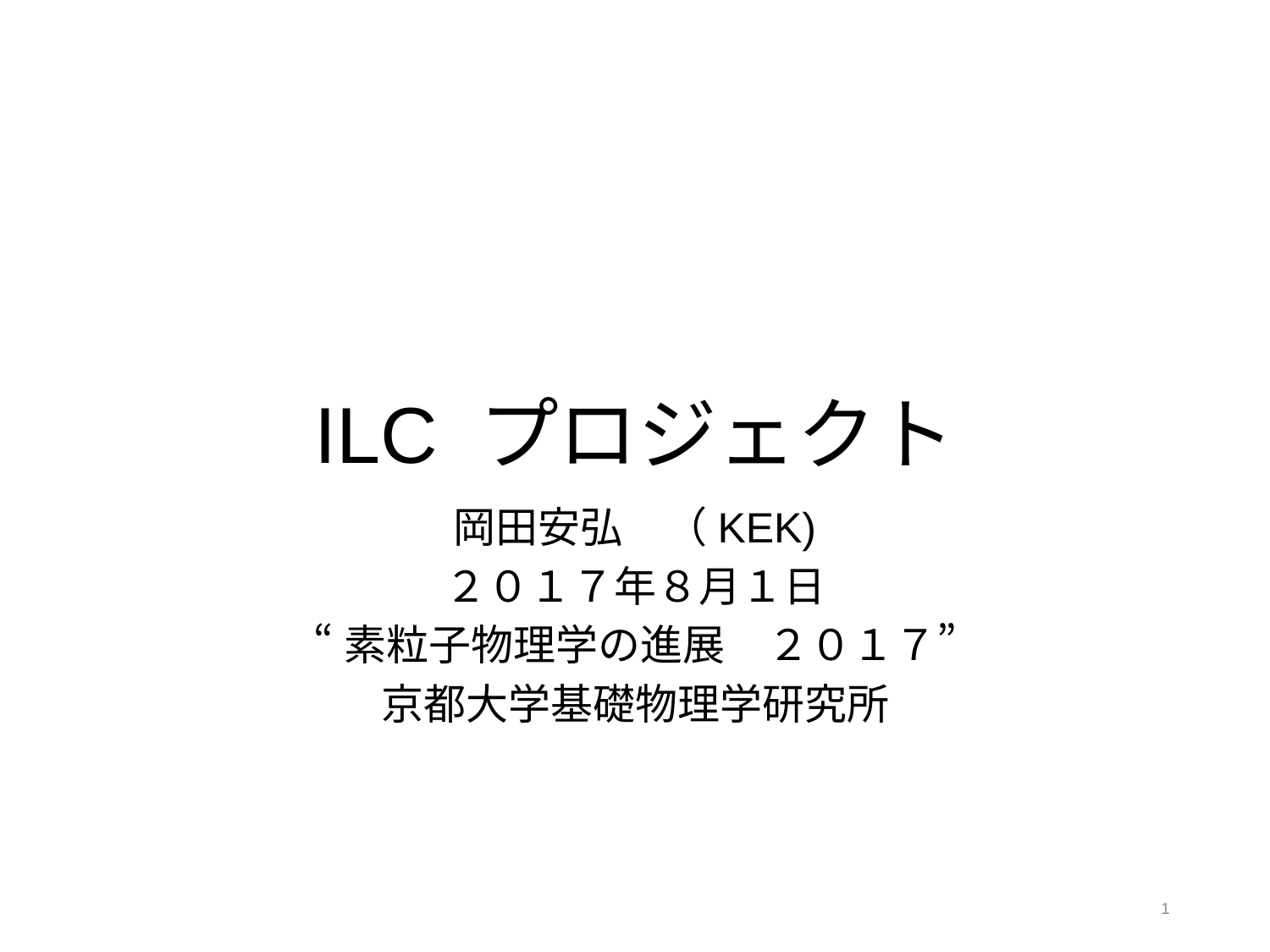

# ILC プロジェクト
岡田安弘　（KEK)
２０１７年８月１日
“素粒子物理学の進展　２０１７”
京都大学基礎物理学研究所
1